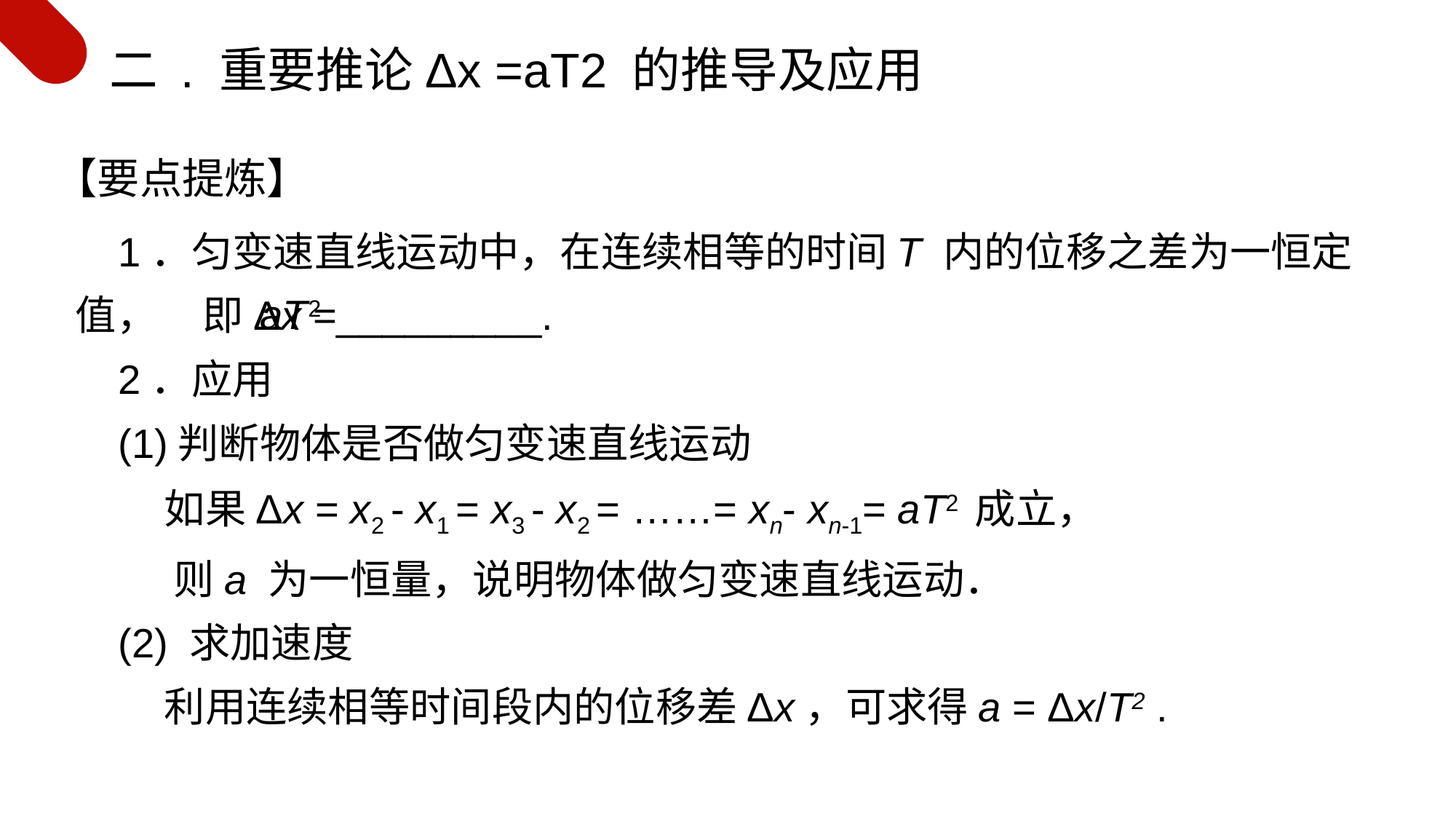

二 . 重要推论Δx =aT2 的推导及应用
【要点提炼】
1．匀变速直线运动中，在连续相等的时间T 内的位移之差为一恒定值，     即Δx =_________.
2．应用
(1)判断物体是否做匀变速直线运动
    如果Δx = x2 - x1 = x3 - x2 = ……= xn- xn-1= aT2 成立，
     则a 为一恒量，说明物体做匀变速直线运动．
(2) 求加速度
    利用连续相等时间段内的位移差Δx，可求得a = Δx/T2 .
aT2